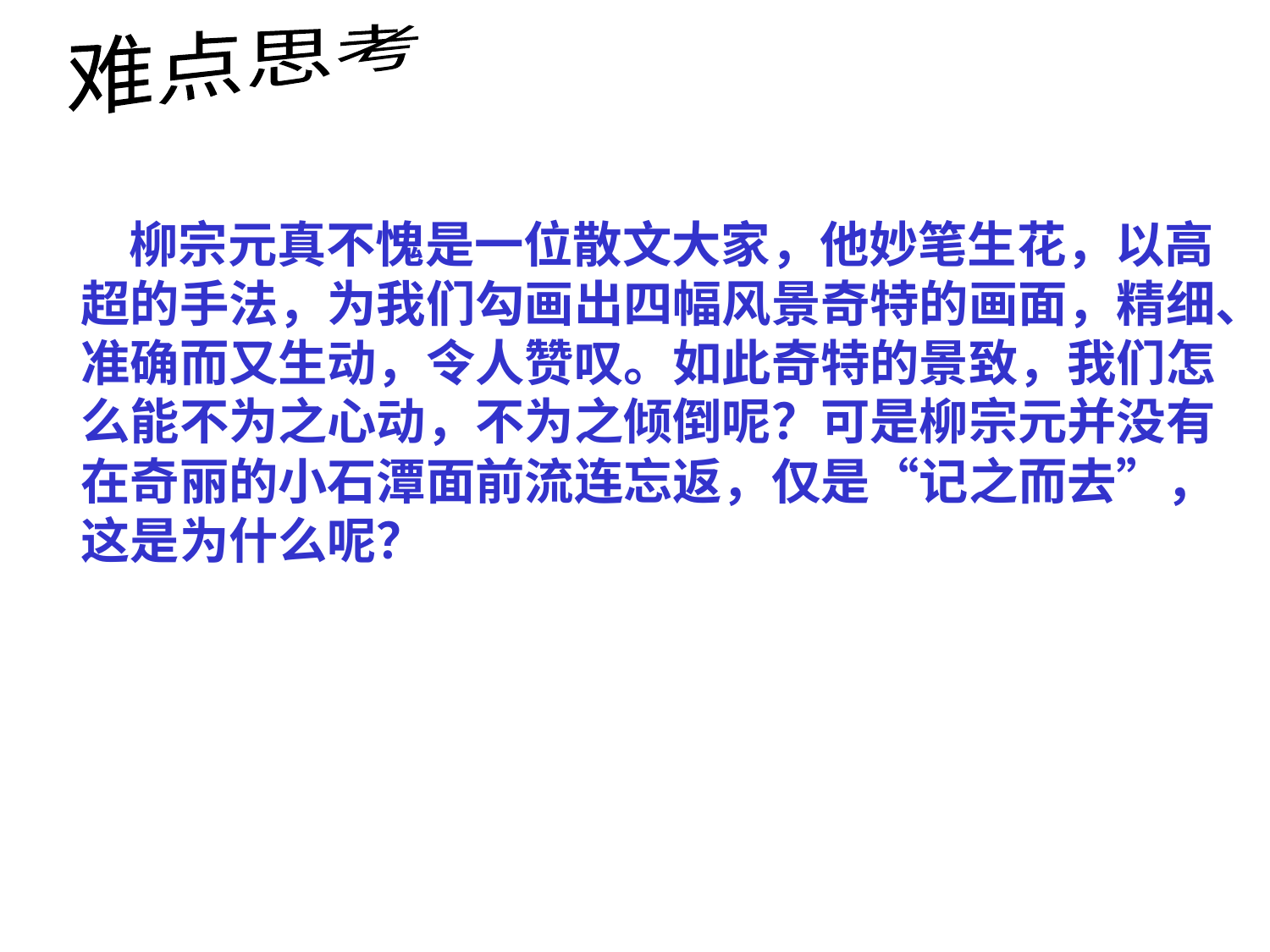

难点思考
    柳宗元真不愧是一位散文大家，他妙笔生花，以高超的手法，为我们勾画出四幅风景奇特的画面，精细、准确而又生动，令人赞叹。如此奇特的景致，我们怎么能不为之心动，不为之倾倒呢？可是柳宗元并没有在奇丽的小石潭面前流连忘返，仅是“记之而去”，这是为什么呢？